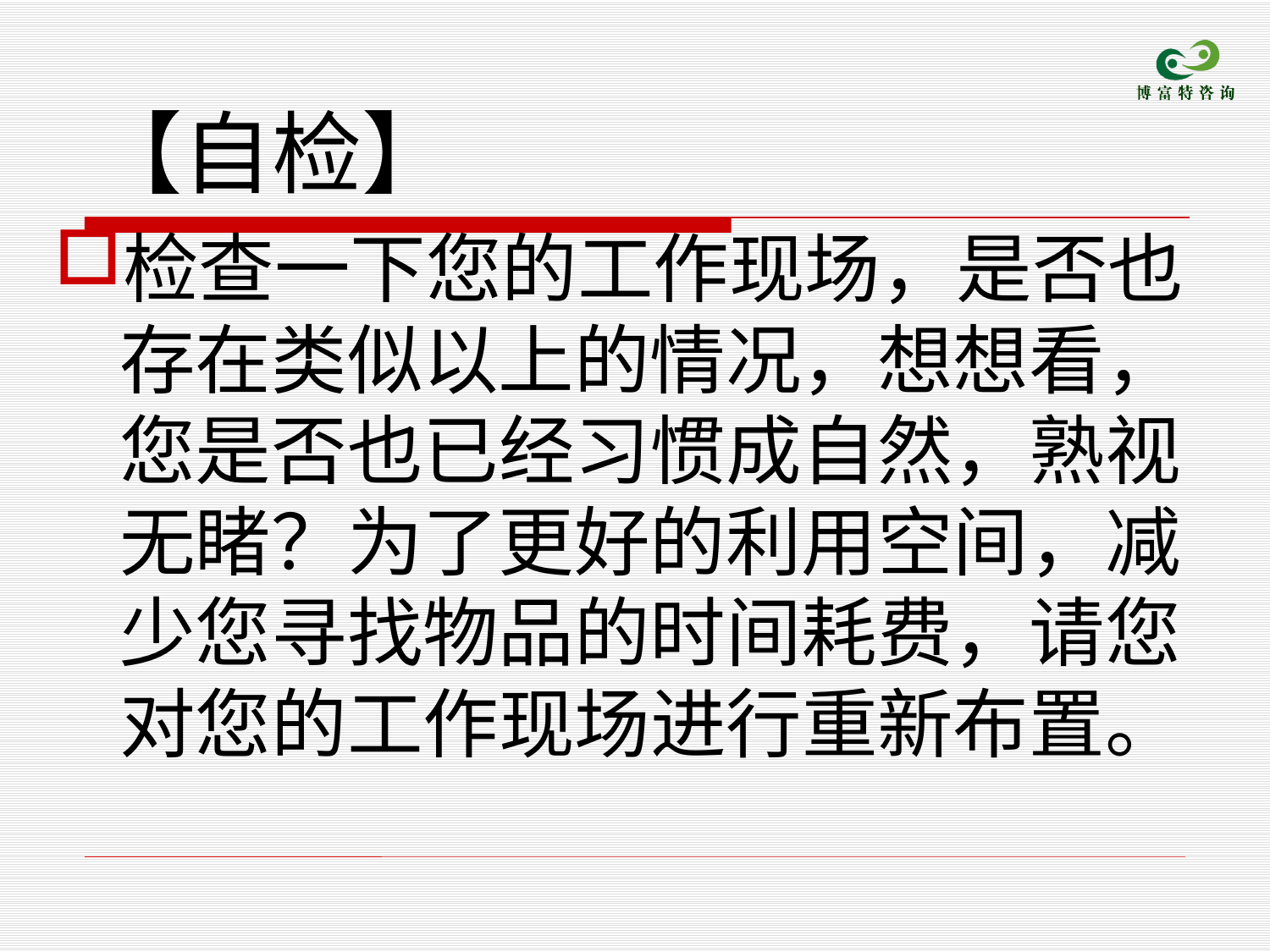

# 【自检】

检查一下您的工作现场，是否也存在类似以上的情况，想想看，您是否也已经习惯成自然，熟视无睹？为了更好的利用空间，减少您寻找物品的时间耗费，请您对您的工作现场进行重新布置。
699